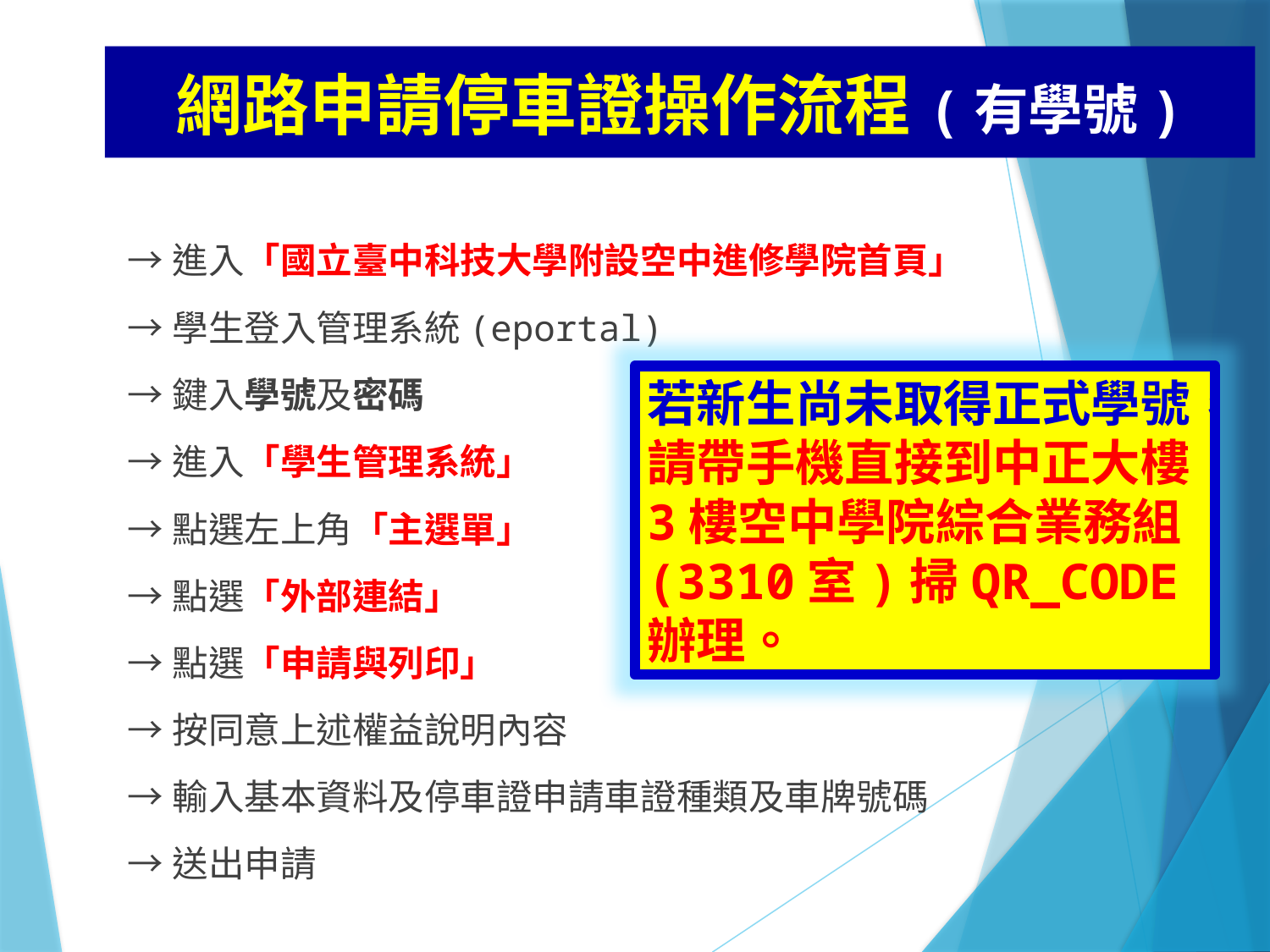

# 網路申請停車證操作流程(有學號)
→進入「國立臺中科技大學附設空中進修學院首頁」
→學生登入管理系統(eportal)
→鍵入學號及密碼
→進入「學生管理系統」
→點選左上角「主選單」
→點選「外部連結」
→點選「申請與列印」
→按同意上述權益說明內容
→輸入基本資料及停車證申請車證種類及車牌號碼
→送出申請

若新生尚未取得正式學號，請帶手機直接到中正大樓3樓空中學院綜合業務組(3310室)掃QR_CODE辦理。